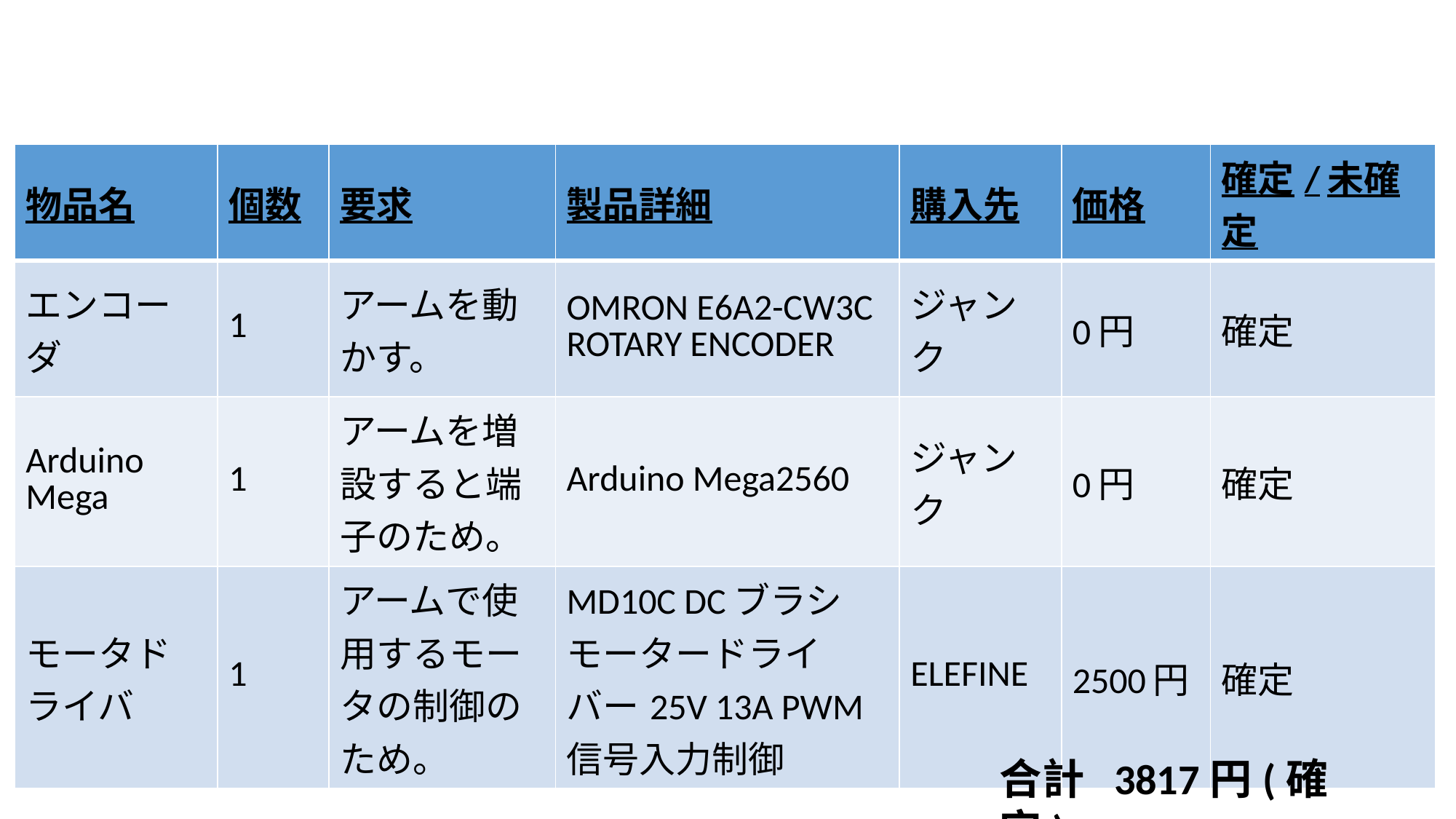

| 物品名 | 個数 | 要求 | 製品詳細 | 購入先 | 価格 | 確定/未確定 |
| --- | --- | --- | --- | --- | --- | --- |
| エンコーダ | 1 | アームを動かす。 | OMRON E6A2-CW3C ROTARY ENCODER | ジャンク | 0円 | 確定 |
| Arduino Mega | 1 | アームを増設すると端子のため。 | Arduino Mega2560 | ジャンク | 0円 | 確定 |
| モータドライバ | 1 | アームで使用するモータの制御のため。 | MD10C DCブラシモータードライバー25V 13A PWM信号入力制御 | ELEFINE | 2500円 | 確定 |
合計  3817円(確定)